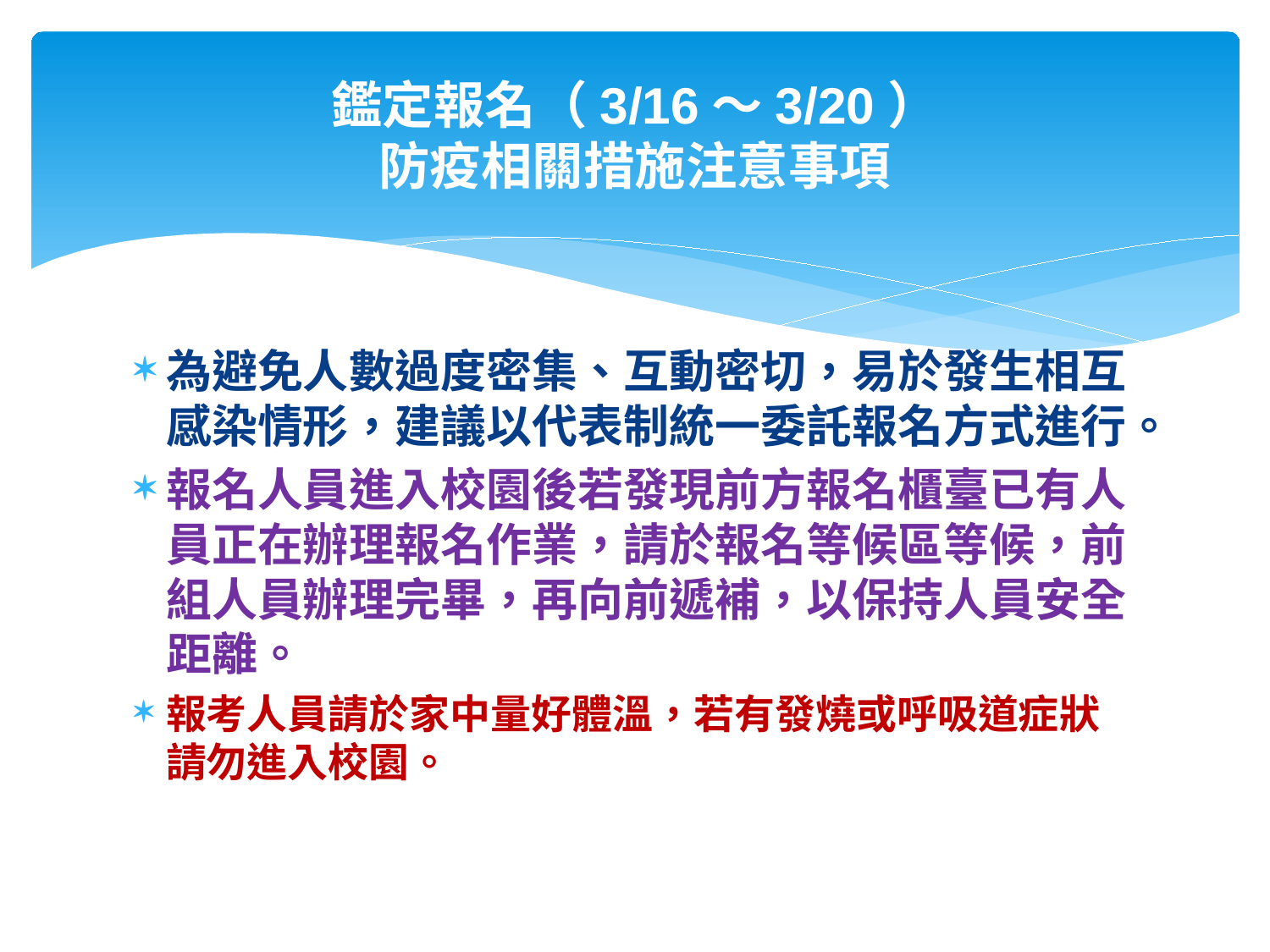

# 鑑定報名（3/16～3/20） 防疫相關措施注意事項
為避免人數過度密集、互動密切，易於發生相互感染情形，建議以代表制統一委託報名方式進行。
報名人員進入校園後若發現前方報名櫃臺已有人員正在辦理報名作業，請於報名等候區等候，前組人員辦理完畢，再向前遞補，以保持人員安全距離。
報考人員請於家中量好體溫，若有發燒或呼吸道症狀請勿進入校園。